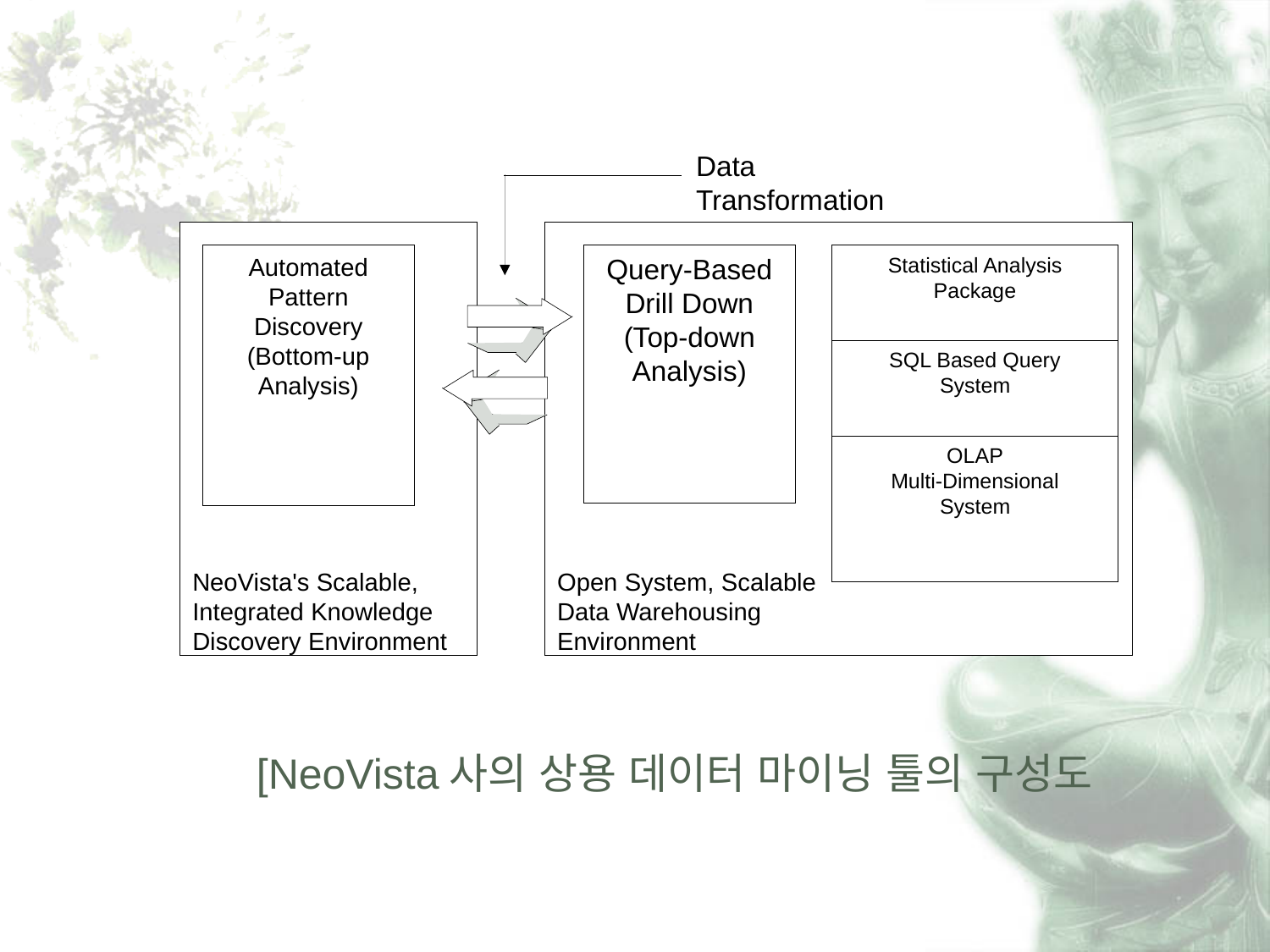

NeoVista's Scalable,
Integrated Knowledge
Discovery Environment

Open System, Scalable
Data Warehousing
Environment
Automated
Pattern Discovery
(Bottom-up
Analysis)
Query-Based
Drill Down
(Top-down
Analysis)
Statistical Analysis
Package

Data Transformation

SQL Based Query
System
OLAP
Multi-Dimensional
System
[NeoVista사의 상용 데이터 마이닝 툴의 구성도